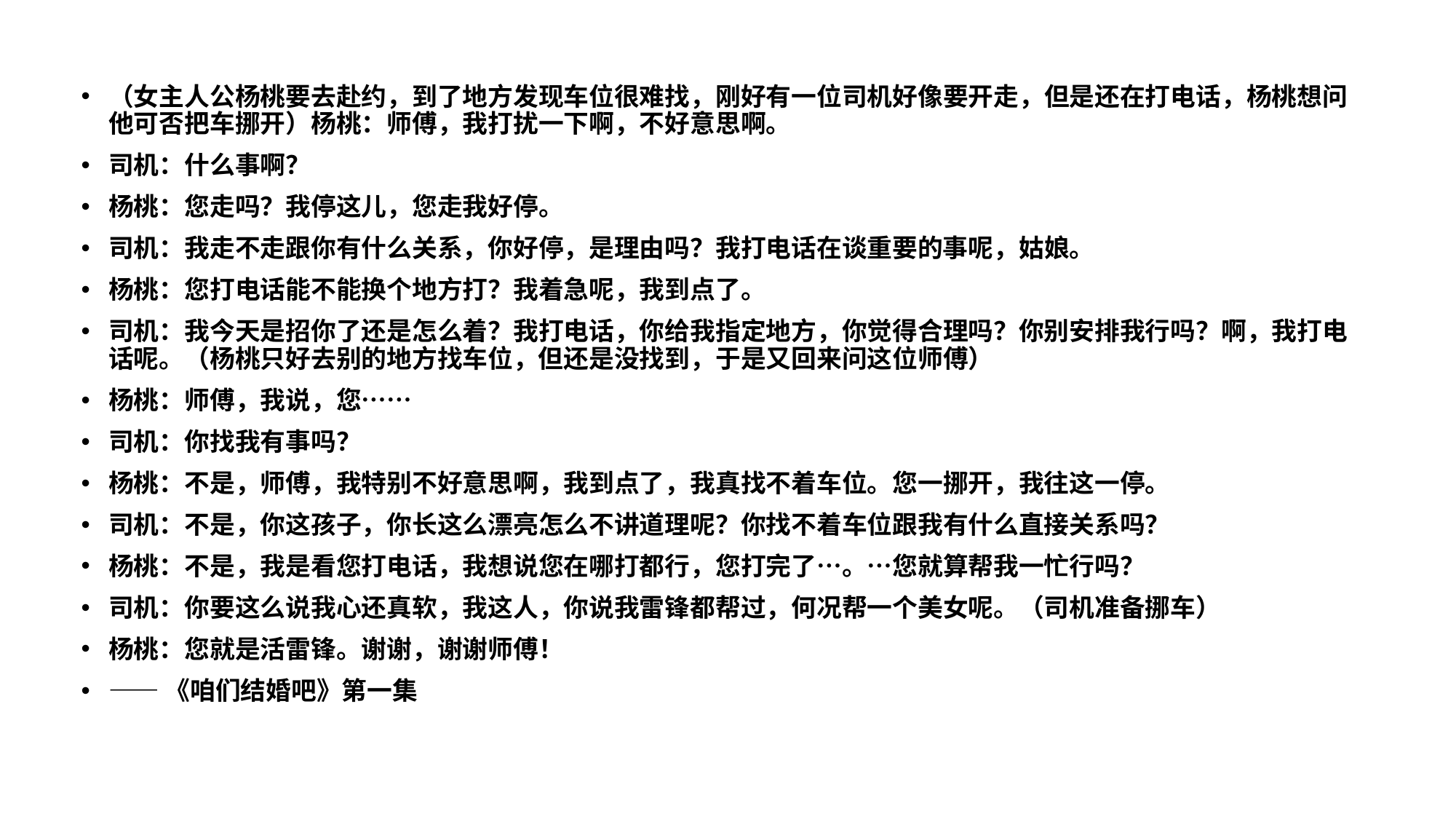

（女主人公杨桃要去赴约，到了地方发现车位很难找，刚好有一位司机好像要开走，但是还在打电话，杨桃想问他可否把车挪开）杨桃：师傅，我打扰一下啊，不好意思啊。
司机：什么事啊？
杨桃：您走吗？我停这儿，您走我好停。
司机：我走不走跟你有什么关系，你好停，是理由吗？我打电话在谈重要的事呢，姑娘。
杨桃：您打电话能不能换个地方打？我着急呢，我到点了。
司机：我今天是招你了还是怎么着？我打电话，你给我指定地方，你觉得合理吗？你别安排我行吗？啊，我打电话呢。（杨桃只好去别的地方找车位，但还是没找到，于是又回来问这位师傅）
杨桃：师傅，我说，您……
司机：你找我有事吗？
杨桃：不是，师傅，我特别不好意思啊，我到点了，我真找不着车位。您一挪开，我往这一停。
司机：不是，你这孩子，你长这么漂亮怎么不讲道理呢？你找不着车位跟我有什么直接关系吗？
杨桃：不是，我是看您打电话，我想说您在哪打都行，您打完了…。…您就算帮我一忙行吗？
司机：你要这么说我心还真软，我这人，你说我雷锋都帮过，何况帮一个美女呢。（司机准备挪车）
杨桃：您就是活雷锋。谢谢，谢谢师傅！
——《咱们结婚吧》第一集